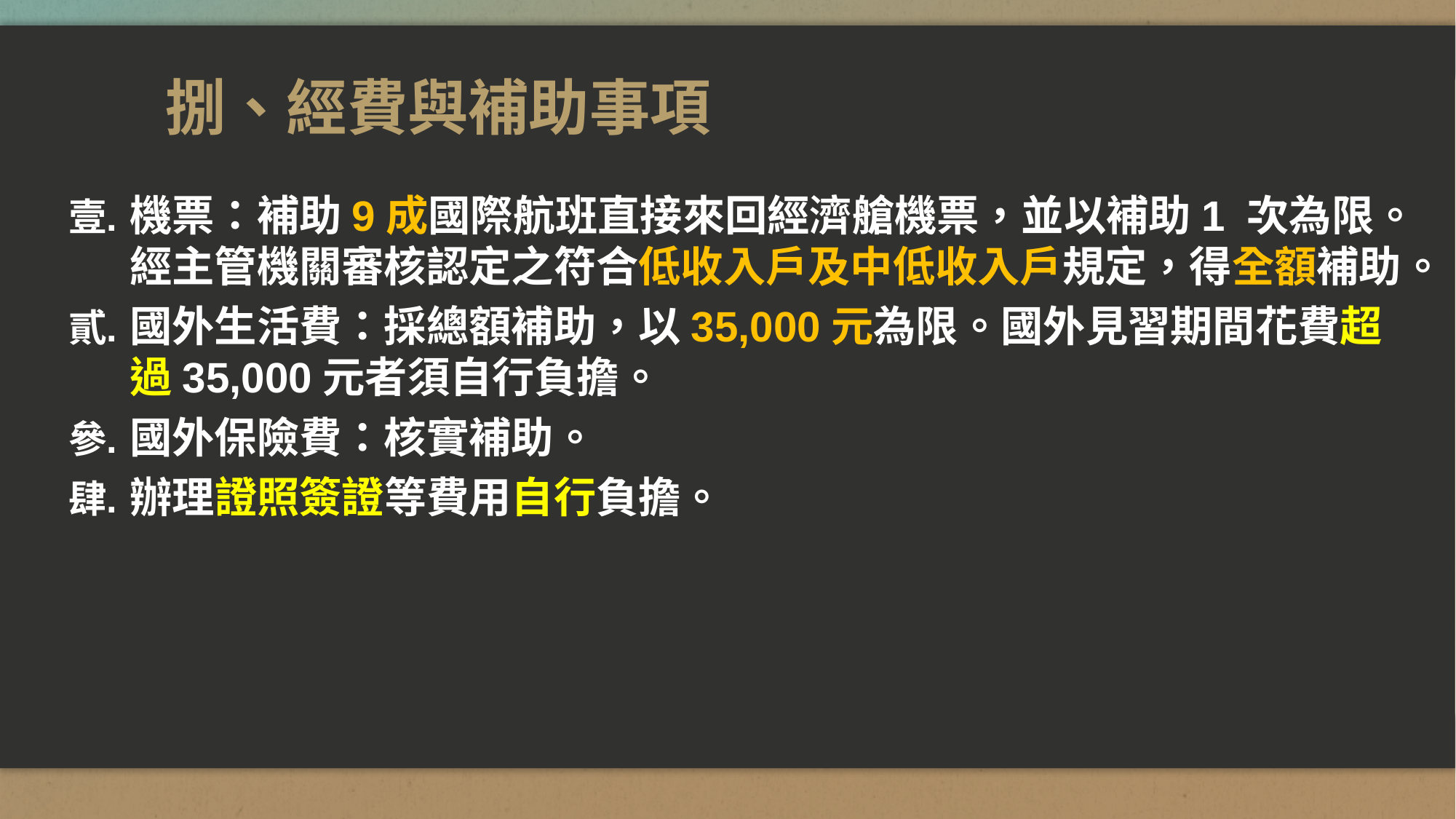

# 捌、經費與補助事項
機票：補助9成國際航班直接來回經濟艙機票，並以補助1 次為限。經主管機關審核認定之符合低收入戶及中低收入戶規定，得全額補助。
國外生活費：採總額補助，以35,000元為限。國外見習期間花費超過35,000元者須自行負擔。
國外保險費：核實補助。
辦理證照簽證等費用自行負擔。